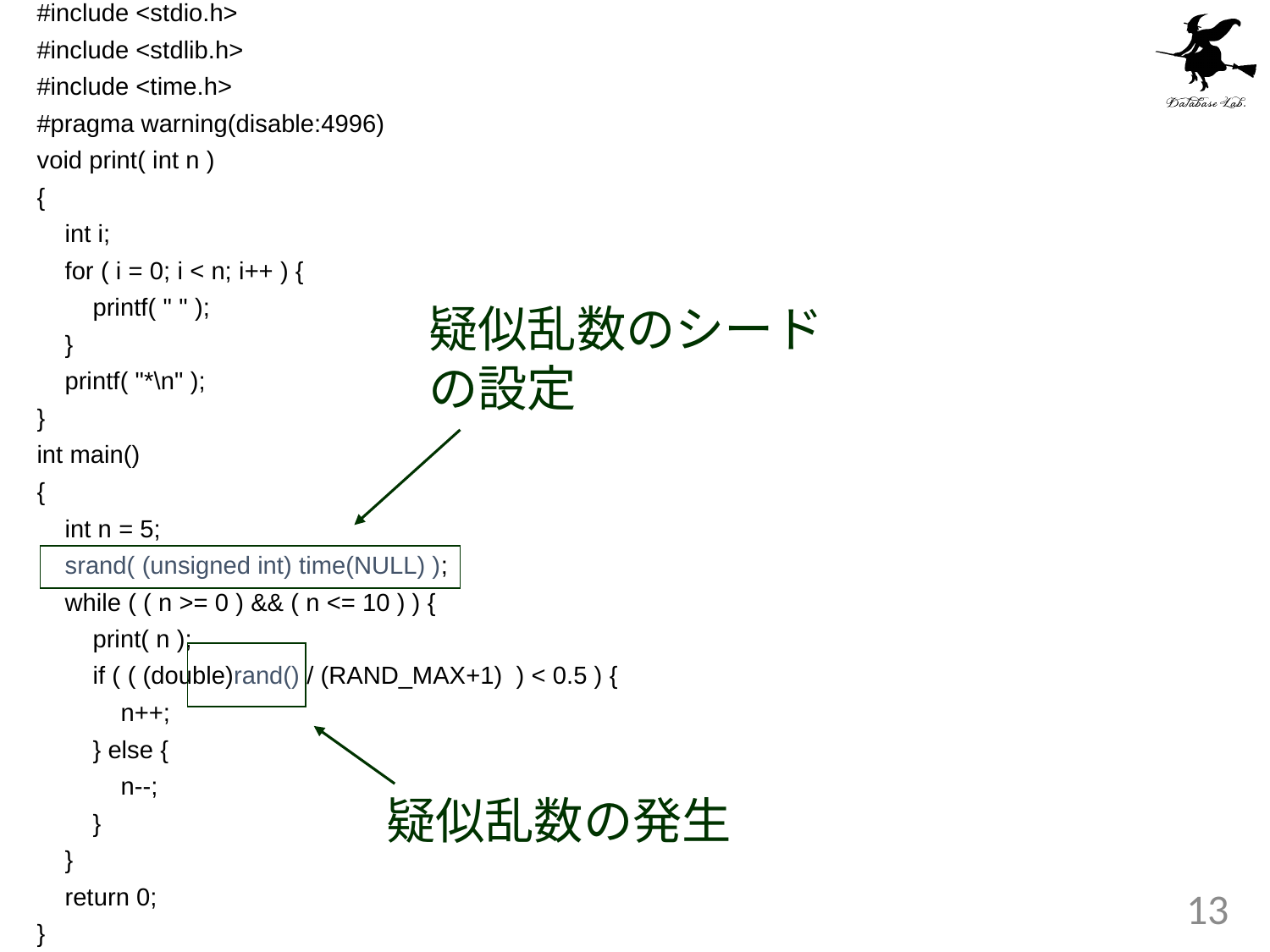

#include <stdio.h>
#include <stdlib.h>
#include <time.h>
#pragma warning(disable:4996)
void print( int n )
{
    int i;
    for ( i = 0; i < n; i++ ) {
        printf( " " );
    }
    printf( "*\n" );
}
int main()
{
    int n = 5;
    srand( (unsigned int) time(NULL) );
    while ( ( n >= 0 ) && ( n <= 10 ) ) {
        print( n );
        if ( ( (double)rand() / (RAND_MAX+1)  ) < 0.5 ) {
            n++;
        } else {
            n--;
        }
    }
    return 0;
}
疑似乱数のシード
の設定

疑似乱数の発生
13